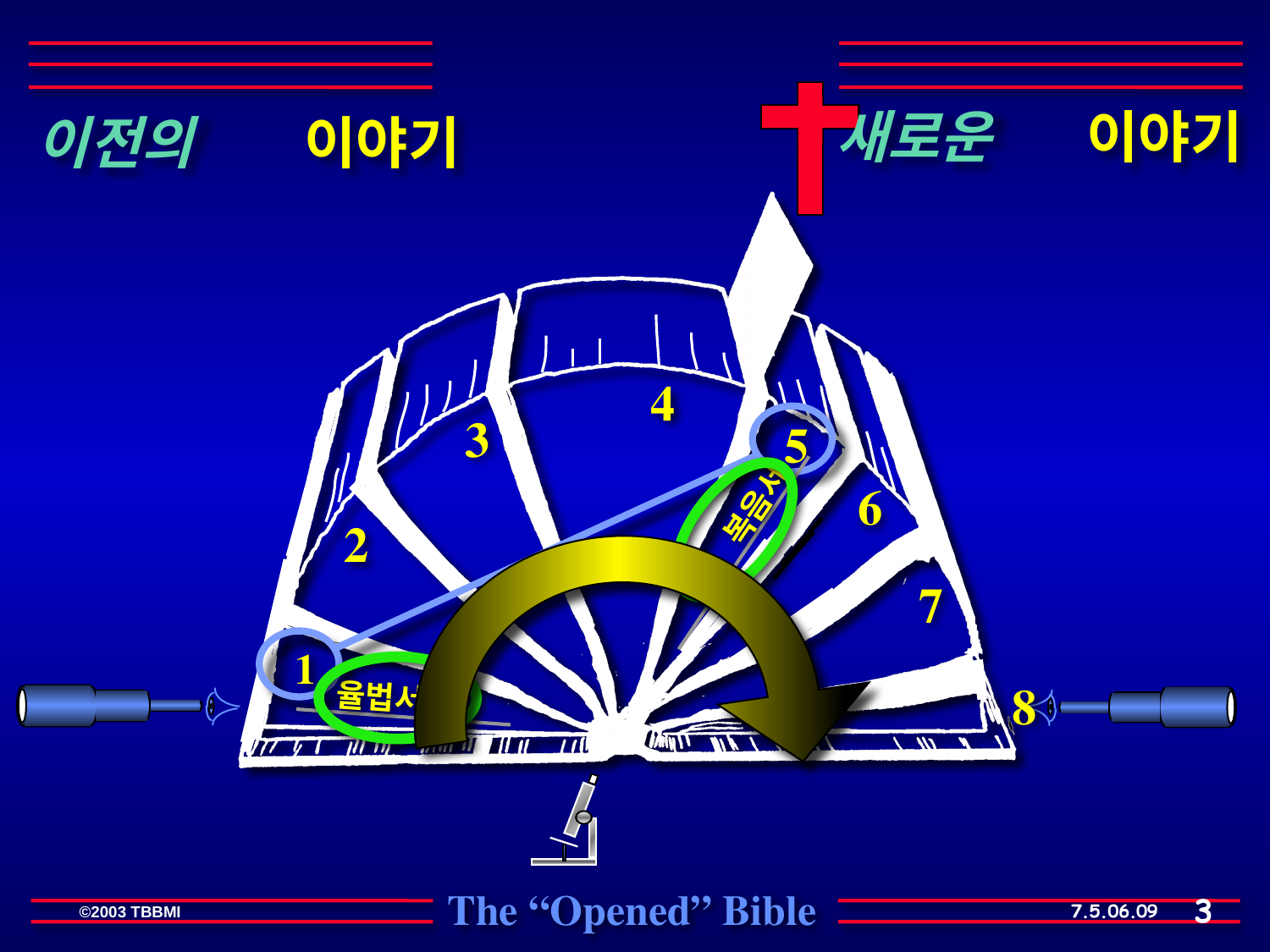

새로운      이야기
이전의       이야기
4
3

5
    복음서

6

2

7
1

8
율법서

3
09